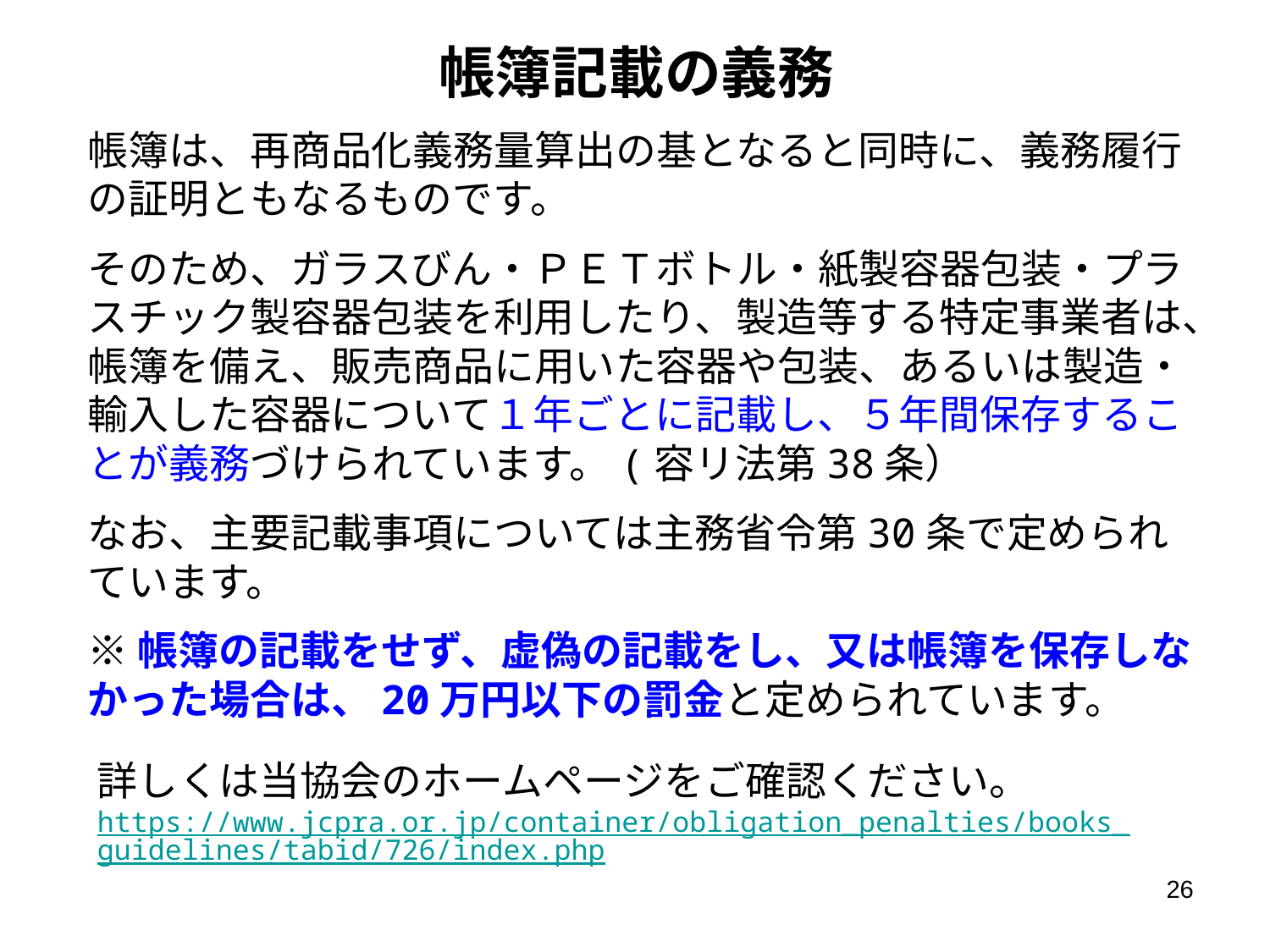

# 帳簿記載の義務
帳簿は、再商品化義務量算出の基となると同時に、義務履行の証明ともなるものです。

そのため、ガラスびん・ＰＥＴボトル・紙製容器包装・プラスチック製容器包装を利用したり、製造等する特定事業者は、帳簿を備え、販売商品に用いた容器や包装、あるいは製造・輸入した容器について１年ごとに記載し、５年間保存することが義務づけられています。(容リ法第38条）

なお、主要記載事項については主務省令第30条で定められています。
※帳簿の記載をせず、虚偽の記載をし、又は帳簿を保存しなかった場合は、20万円以下の罰金と定められています。
詳しくは当協会のホームページをご確認ください。
https://www.jcpra.or.jp/container/obligation_penalties/books_guidelines/tabid/726/index.php
26